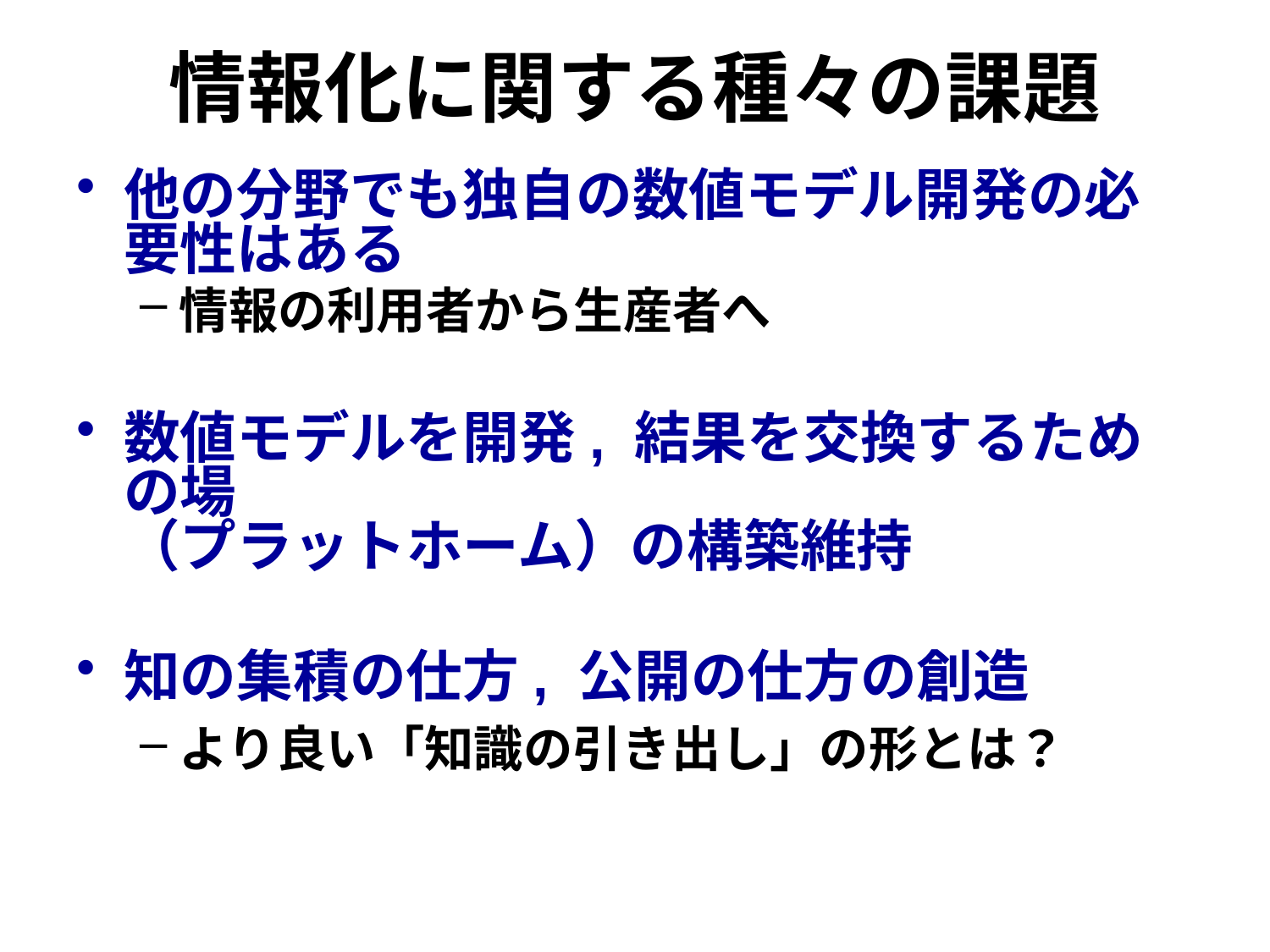

# 情報化に関する種々の課題
他の分野でも独自の数値モデル開発の必要性はある
情報の利用者から生産者へ

数値モデルを開発, 結果を交換するための場
（プラットホーム）の構築維持

知の集積の仕方, 公開の仕方の創造
より良い「知識の引き出し」の形とは？